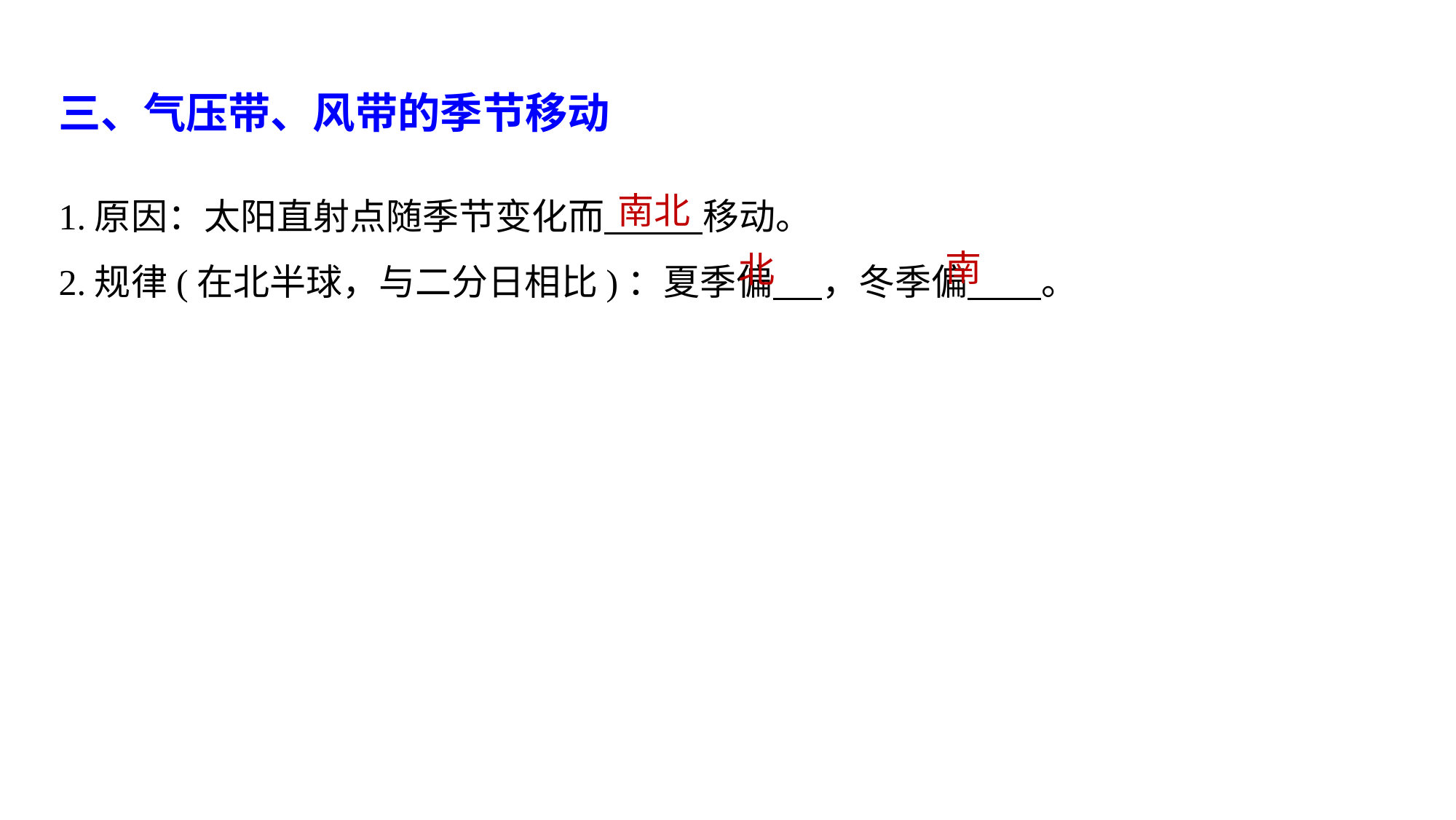

三、气压带、风带的季节移动
南北
1.原因：太阳直射点随季节变化而            移动。
2.规律(在北半球，与二分日相比)：夏季偏      ，冬季偏         。
南
北